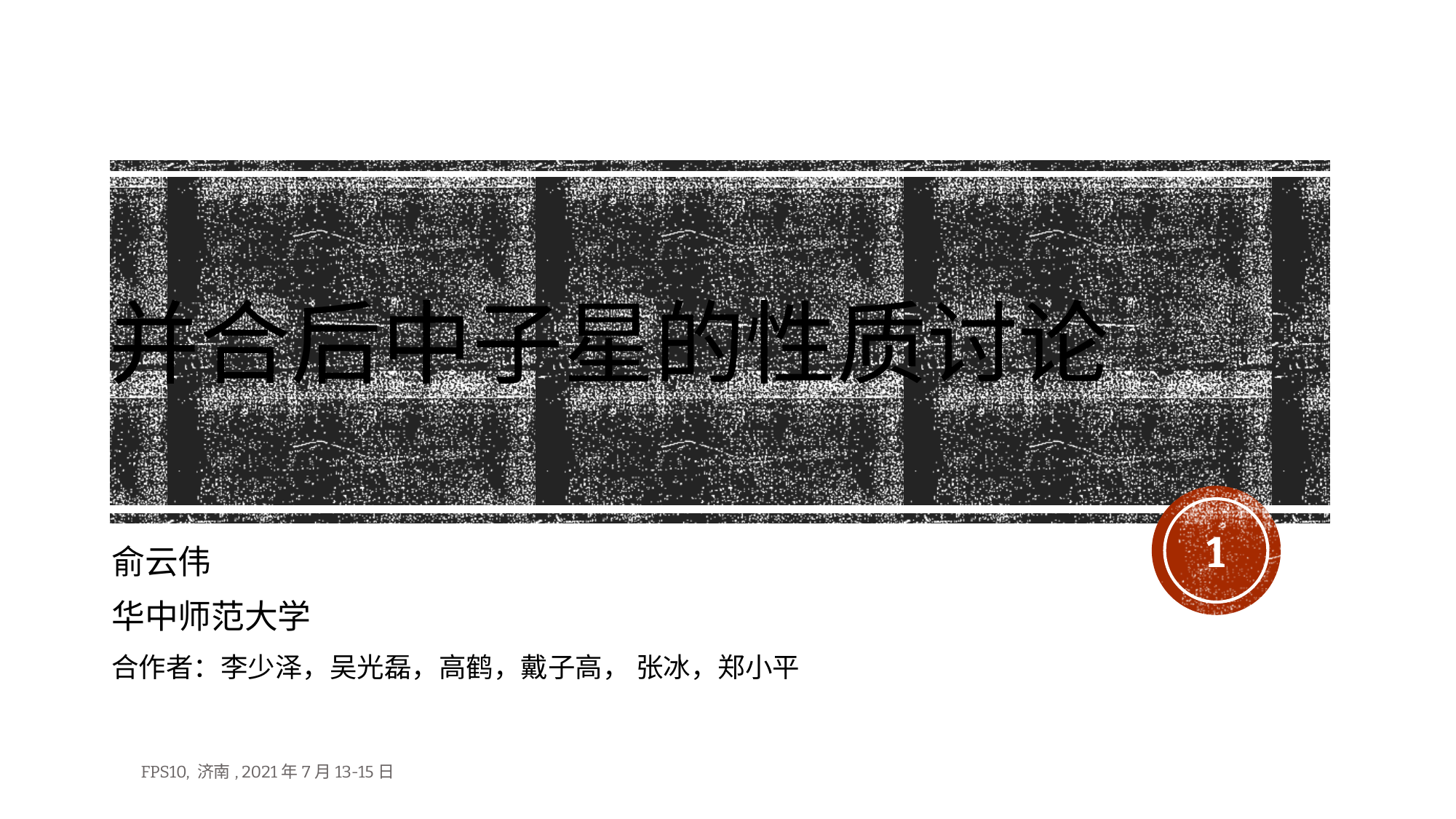

# 并合后中子星的性质讨论
1
俞云伟
华中师范大学
合作者：李少泽，吴光磊，高鹤，戴子高， 张冰，郑小平
FPS10, 济南, 2021年7月13-15日